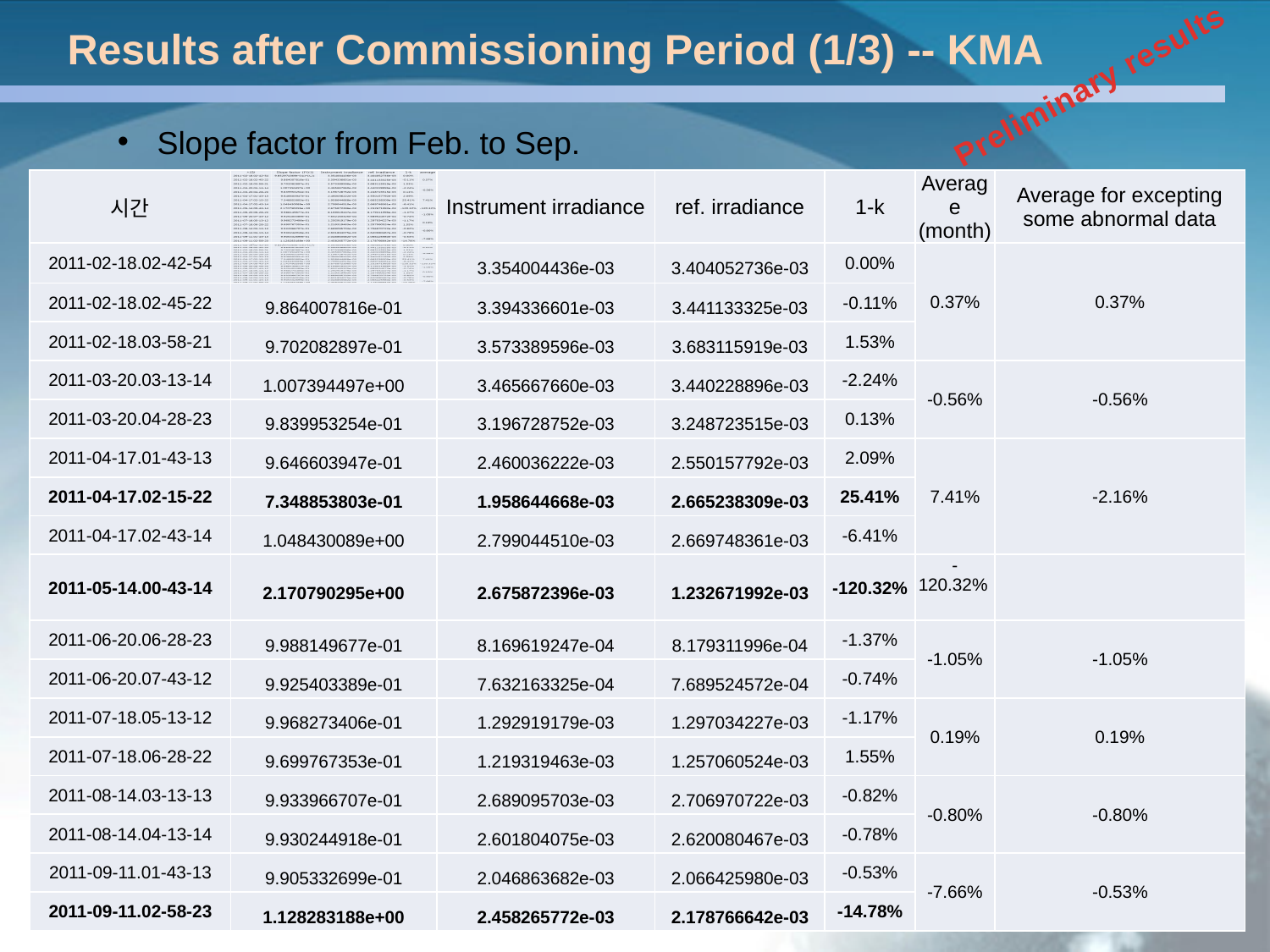

Results after Commissioning Period (1/3) -- KMA
Preliminary results

Slope factor from Feb. to Sep.
| 시간 |  | Instrument irradiance | ref. irradiance | 1-k | Average (month) | Average for excepting some abnormal data |
| --- | --- | --- | --- | --- | --- | --- |
| 2011-02-18.02-42-54 |  | 3.354004436e-03 | 3.404052736e-03 | 0.00% | 0.37% | 0.37% |
| 2011-02-18.02-45-22 | 9.864007816e-01 | 3.394336601e-03 | 3.441133325e-03 | -0.11% |  |  |
| 2011-02-18.03-58-21 | 9.702082897e-01 | 3.573389596e-03 | 3.683115919e-03 | 1.53% |  |  |
| 2011-03-20.03-13-14 | 1.007394497e+00 | 3.465667660e-03 | 3.440228896e-03 | -2.24% | -0.56% | -0.56% |
| 2011-03-20.04-28-23 | 9.839953254e-01 | 3.196728752e-03 | 3.248723515e-03 | 0.13% |  |  |
| 2011-04-17.01-43-13 | 9.646603947e-01 | 2.460036222e-03 | 2.550157792e-03 | 2.09% | 7.41% | -2.16% |
| 2011-04-17.02-15-22 | 7.348853803e-01 | 1.958644668e-03 | 2.665238309e-03 | 25.41% |  |  |
| 2011-04-17.02-43-14 | 1.048430089e+00 | 2.799044510e-03 | 2.669748361e-03 | -6.41% |  |  |
| 2011-05-14.00-43-14 | 2.170790295e+00 | 2.675872396e-03 | 1.232671992e-03 | -120.32% | -120.32% |  |
| 2011-06-20.06-28-23 | 9.988149677e-01 | 8.169619247e-04 | 8.179311996e-04 | -1.37% | -1.05% | -1.05% |
| 2011-06-20.07-43-12 | 9.925403389e-01 | 7.632163325e-04 | 7.689524572e-04 | -0.74% |  |  |
| 2011-07-18.05-13-12 | 9.968273406e-01 | 1.292919179e-03 | 1.297034227e-03 | -1.17% | 0.19% | 0.19% |
| 2011-07-18.06-28-22 | 9.699767353e-01 | 1.219319463e-03 | 1.257060524e-03 | 1.55% |  |  |
| 2011-08-14.03-13-13 | 9.933966707e-01 | 2.689095703e-03 | 2.706970722e-03 | -0.82% | -0.80% | -0.80% |
| 2011-08-14.04-13-14 | 9.930244918e-01 | 2.601804075e-03 | 2.620080467e-03 | -0.78% |  |  |
| 2011-09-11.01-43-13 | 9.905332699e-01 | 2.046863682e-03 | 2.066425980e-03 | -0.53% | -7.66% | -0.53% |
| 2011-09-11.02-58-23 | 1.128283188e+00 | 2.458265772e-03 | 2.178766642e-03 | -14.78% |  |  |